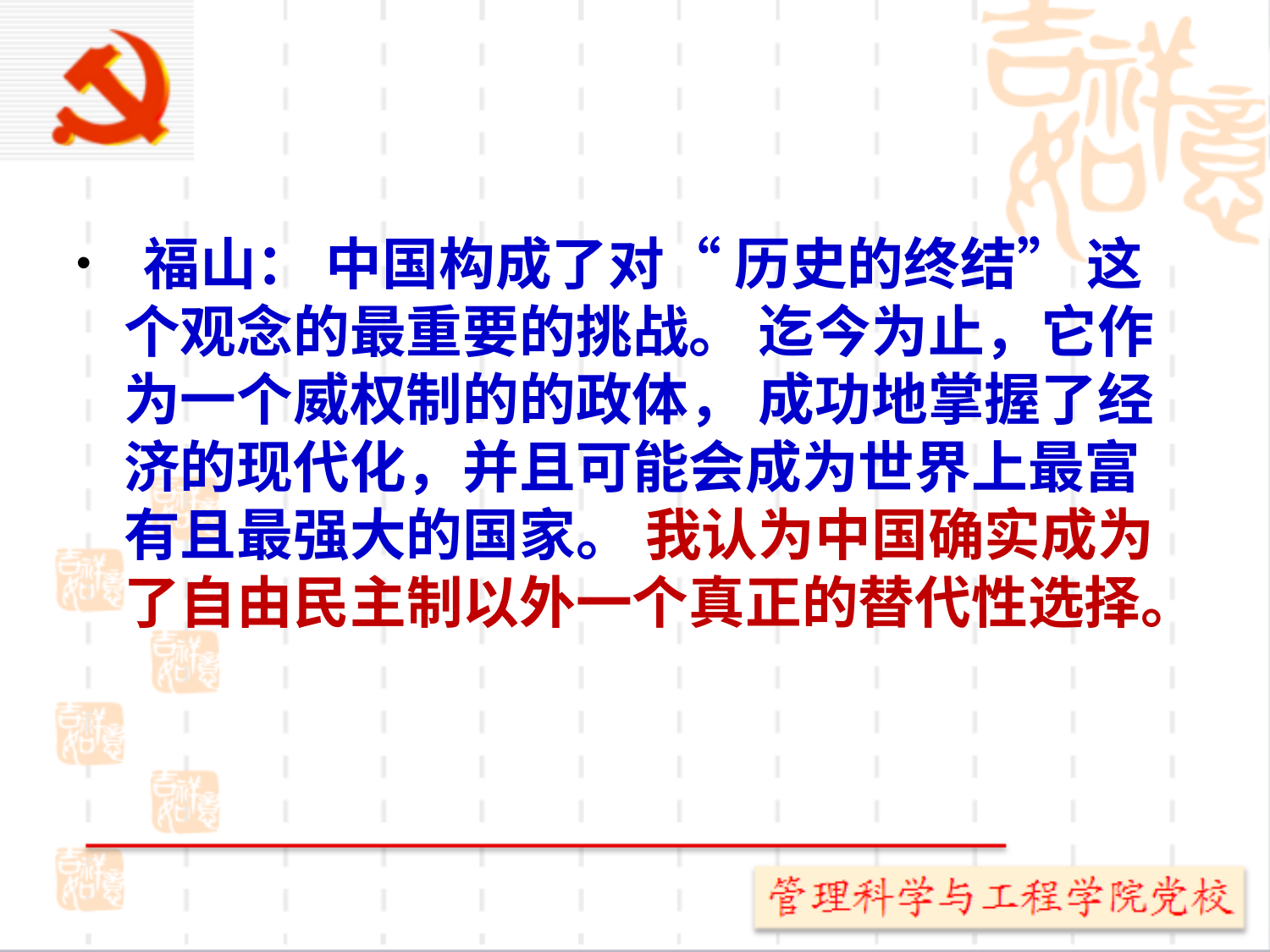

#
 福山： 中国构成了对“ 历史的终结” 这个观念的最重要的挑战。 迄今为止，它作为一个威权制的的政体， 成功地掌握了经济的现代化，并且可能会成为世界上最富有且最强大的国家。 我认为中国确实成为了自由民主制以外一个真正的替代性选择。